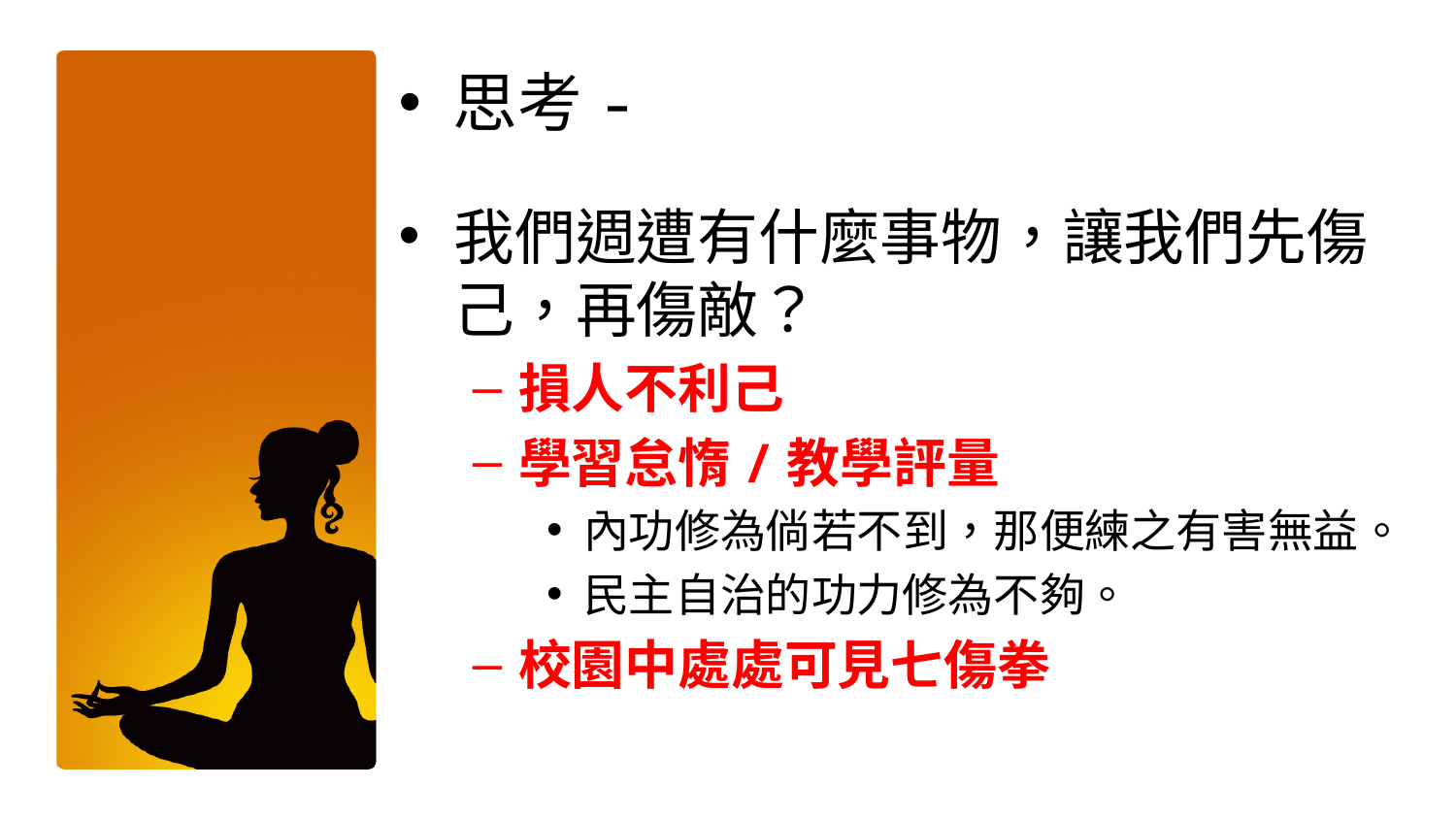

思考-
我們週遭有什麼事物，讓我們先傷己，再傷敵？
損人不利己
學習怠惰/教學評量
內功修為倘若不到，那便練之有害無益。
民主自治的功力修為不夠。
校園中處處可見七傷拳